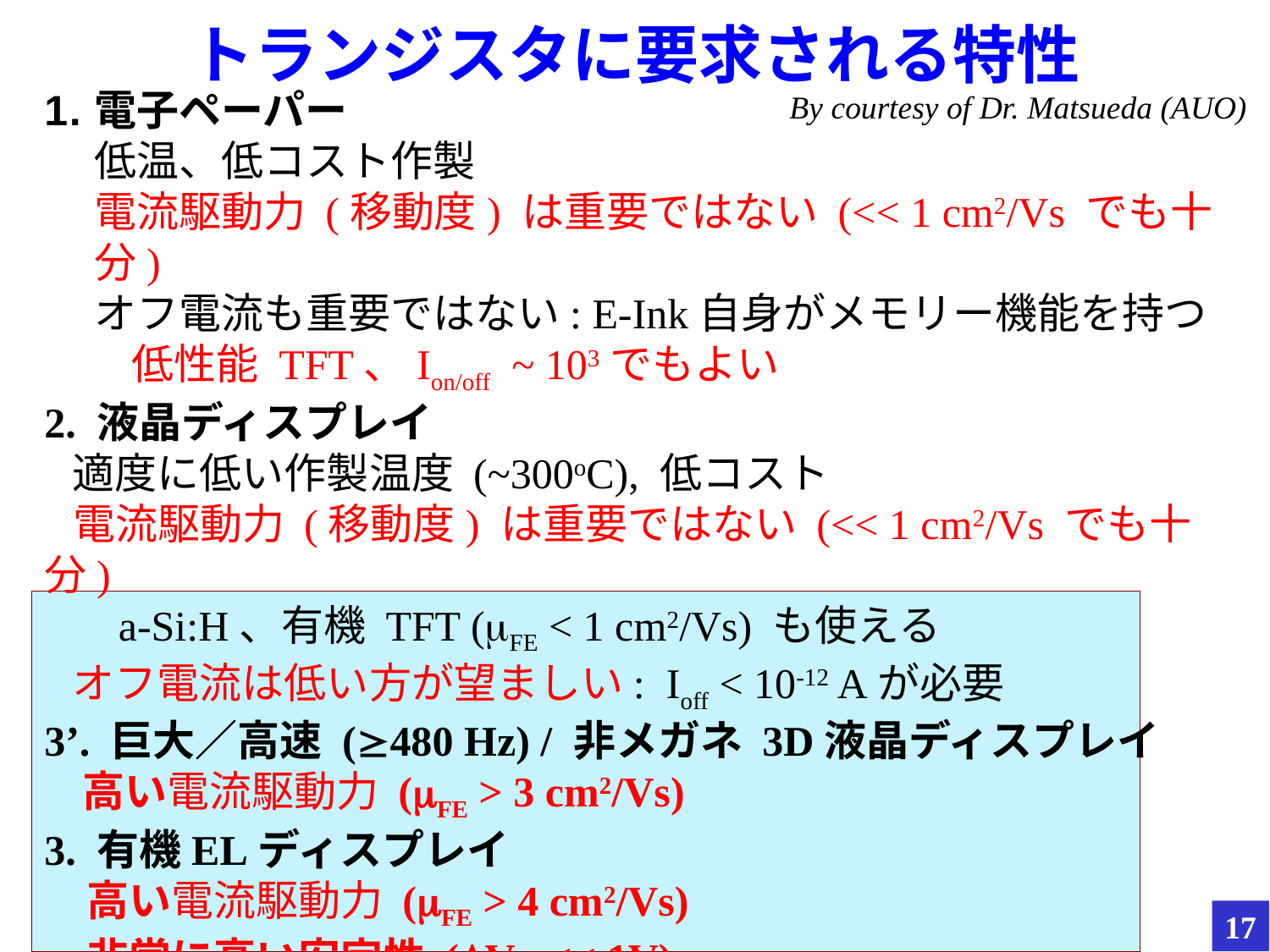

トランジスタに要求される特性
電子ペーパー
低温、低コスト作製
電流駆動力 (移動度) は重要ではない (<< 1 cm2/Vs でも十分)
オフ電流も重要ではない: E-Ink自身がメモリー機能を持つ
    低性能 TFT、Ion/off  ~ 103でもよい
2. 液晶ディスプレイ
   適度に低い作製温度 (~300oC), 低コスト
   電流駆動力 (移動度) は重要ではない (<< 1 cm2/Vs でも十分)
       a-Si:H、有機 TFT (μFE < 1 cm2/Vs) も使える
   オフ電流は低い方が望ましい:  Ioff < 10-12 Aが必要
3’. 巨大／高速 (≥480 Hz) / 非メガネ 3D液晶ディスプレイ
    高い電流駆動力 (μFE > 3 cm2/Vs)
3. 有機ELディスプレイ
　高い電流駆動力 (μFE > 4 cm2/Vs)
　非常に高い安定性 (ΔVth << 1V)
4. フレキシブルディスプレイ
   低温プロセス (<< 200oC), 柔軟性, 高靱性
By courtesy of Dr. Matsueda (AUO)

17